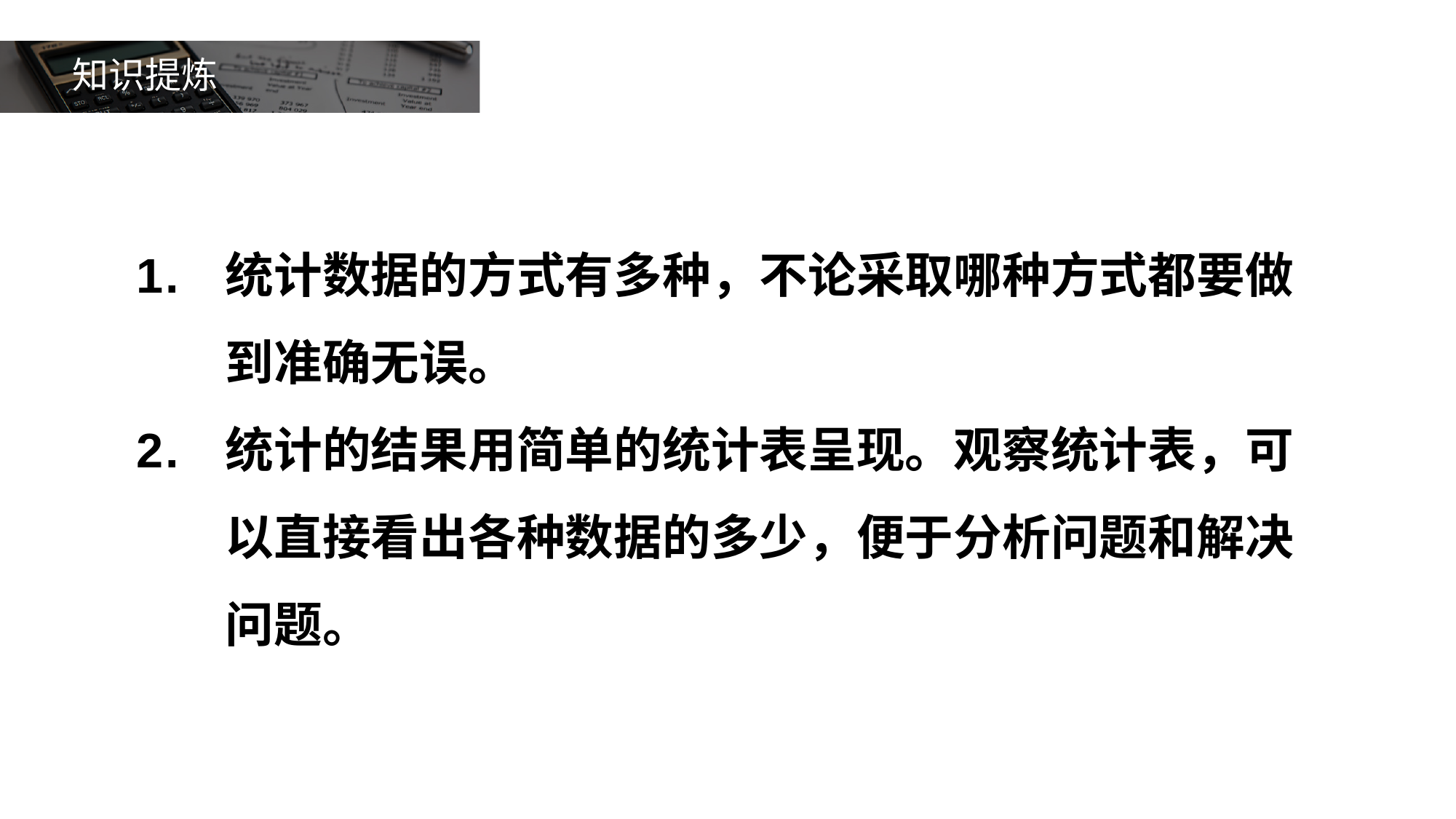

知识提炼
统计数据的方式有多种，不论采取哪种方式都要做到准确无误。
统计的结果用简单的统计表呈现。观察统计表，可以直接看出各种数据的多少，便于分析问题和解决问题。